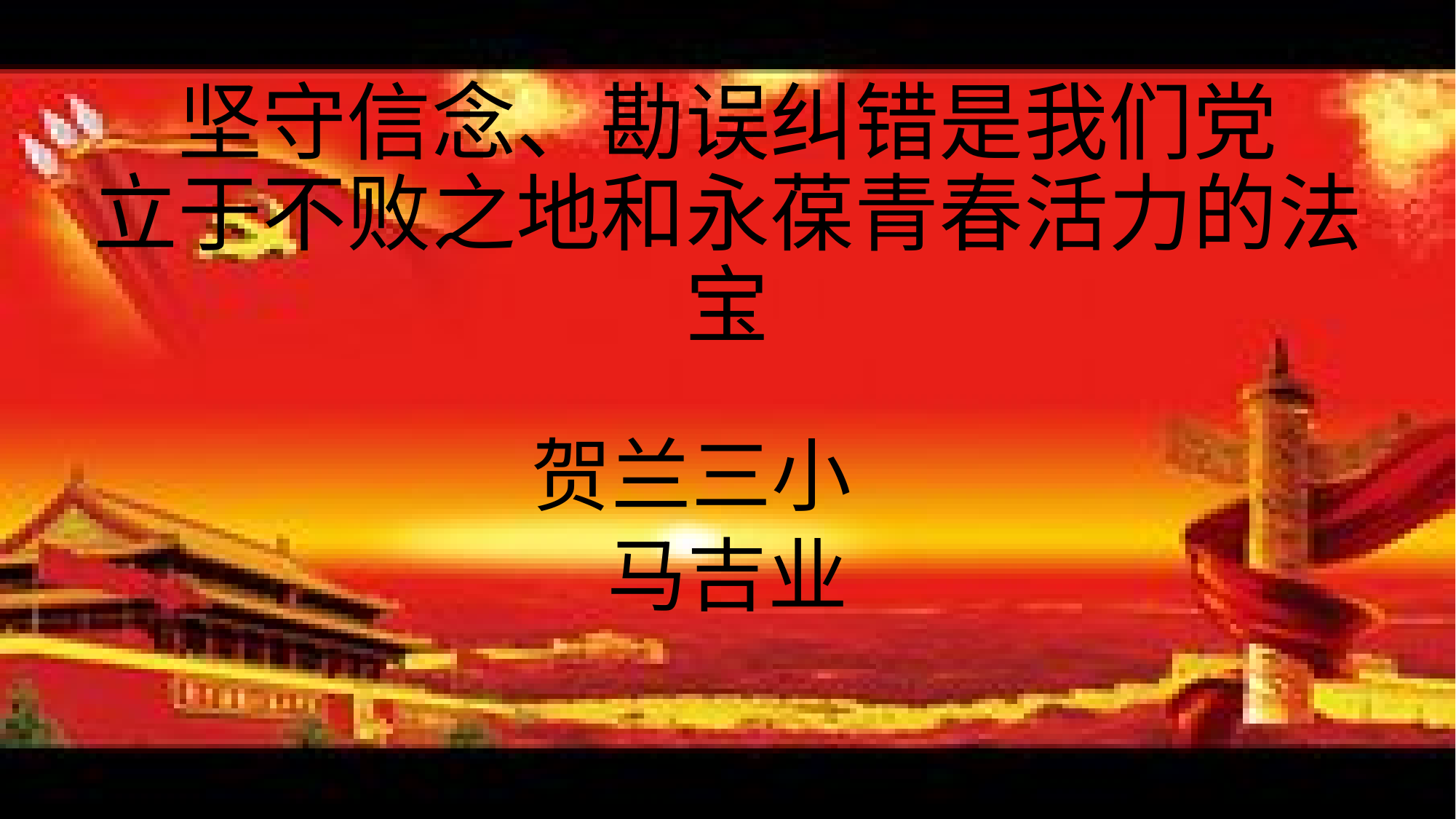

# 坚守信念、勘误纠错是我们党 立于不败之地和永葆青春活力的法宝
贺兰三小
马吉业